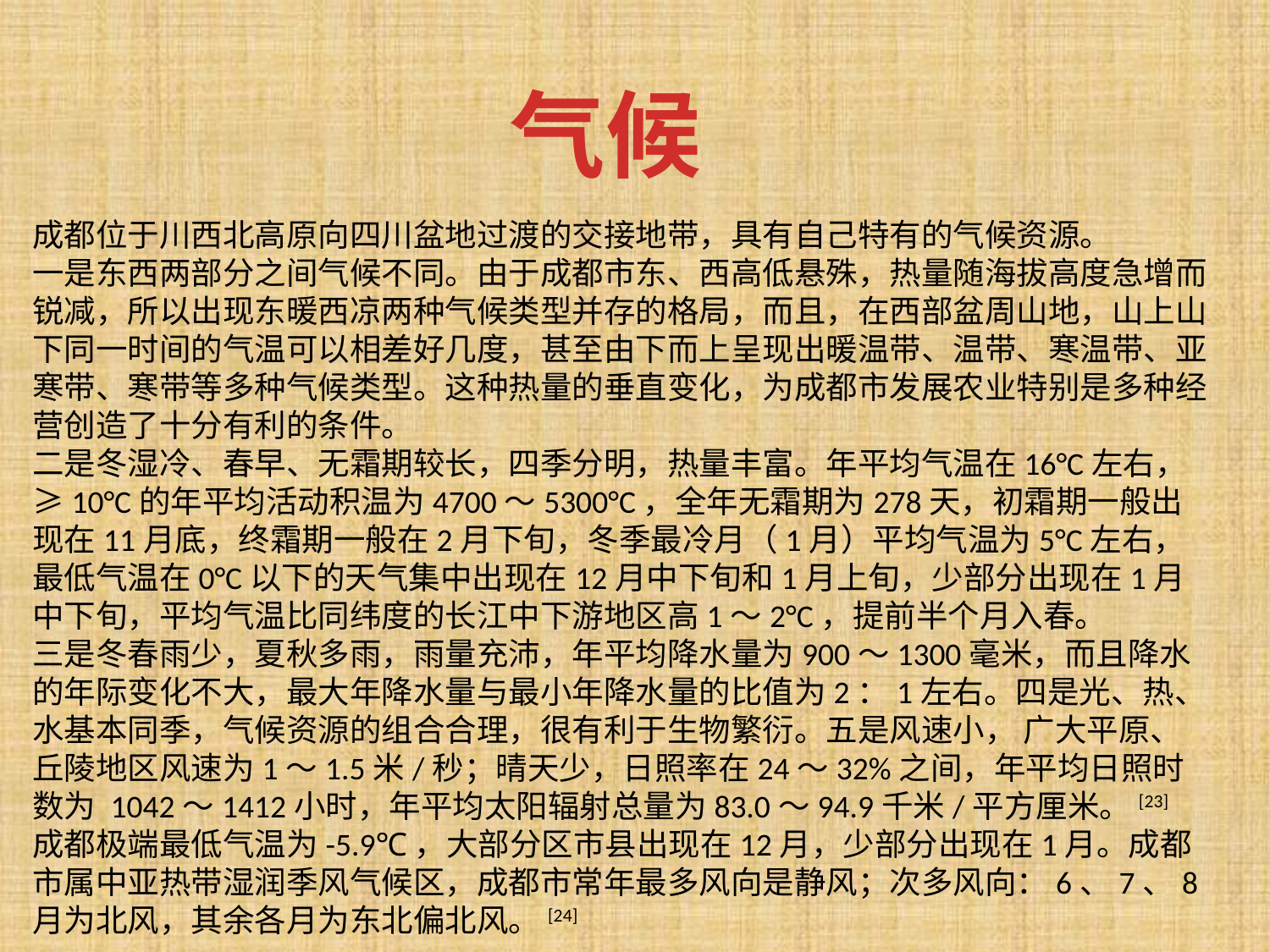

气候
成都位于川西北高原向四川盆地过渡的交接地带，具有自己特有的气候资源。
一是东西两部分之间气候不同。由于成都市东、西高低悬殊，热量随海拔高度急增而锐减，所以出现东暖西凉两种气候类型并存的格局，而且，在西部盆周山地，山上山下同一时间的气温可以相差好几度，甚至由下而上呈现出暖温带、温带、寒温带、亚寒带、寒带等多种气候类型。这种热量的垂直变化，为成都市发展农业特别是多种经营创造了十分有利的条件。
二是冬湿冷、春早、无霜期较长，四季分明，热量丰富。年平均气温在16°C左右，≥10°C的年平均活动积温为4700～5300°C，全年无霜期为278天，初霜期一般出现在11月底，终霜期一般在2月下旬，冬季最冷月（1月）平均气温为5°C左右，最低气温在0°C以下的天气集中出现在12月中下旬和1月上旬，少部分出现在1月中下旬，平均气温比同纬度的长江中下游地区高1～2°C，提前半个月入春。
三是冬春雨少，夏秋多雨，雨量充沛，年平均降水量为900～1300毫米，而且降水的年际变化不大，最大年降水量与最小年降水量的比值为2：1左右。四是光、热、水基本同季，气候资源的组合合理，很有利于生物繁衍。五是风速小， 广大平原、丘陵地区风速为1～1.5米/秒；晴天少，日照率在24～32%之间，年平均日照时数为 1042～1412小时，年平均太阳辐射总量为83.0～94.9千米/平方厘米。[23]
成都极端最低气温为-5.9℃，大部分区市县出现在12月，少部分出现在1月。成都市属中亚热带湿润季风气候区，成都市常年最多风向是静风；次多风向：6、7、8月为北风，其余各月为东北偏北风。[24]